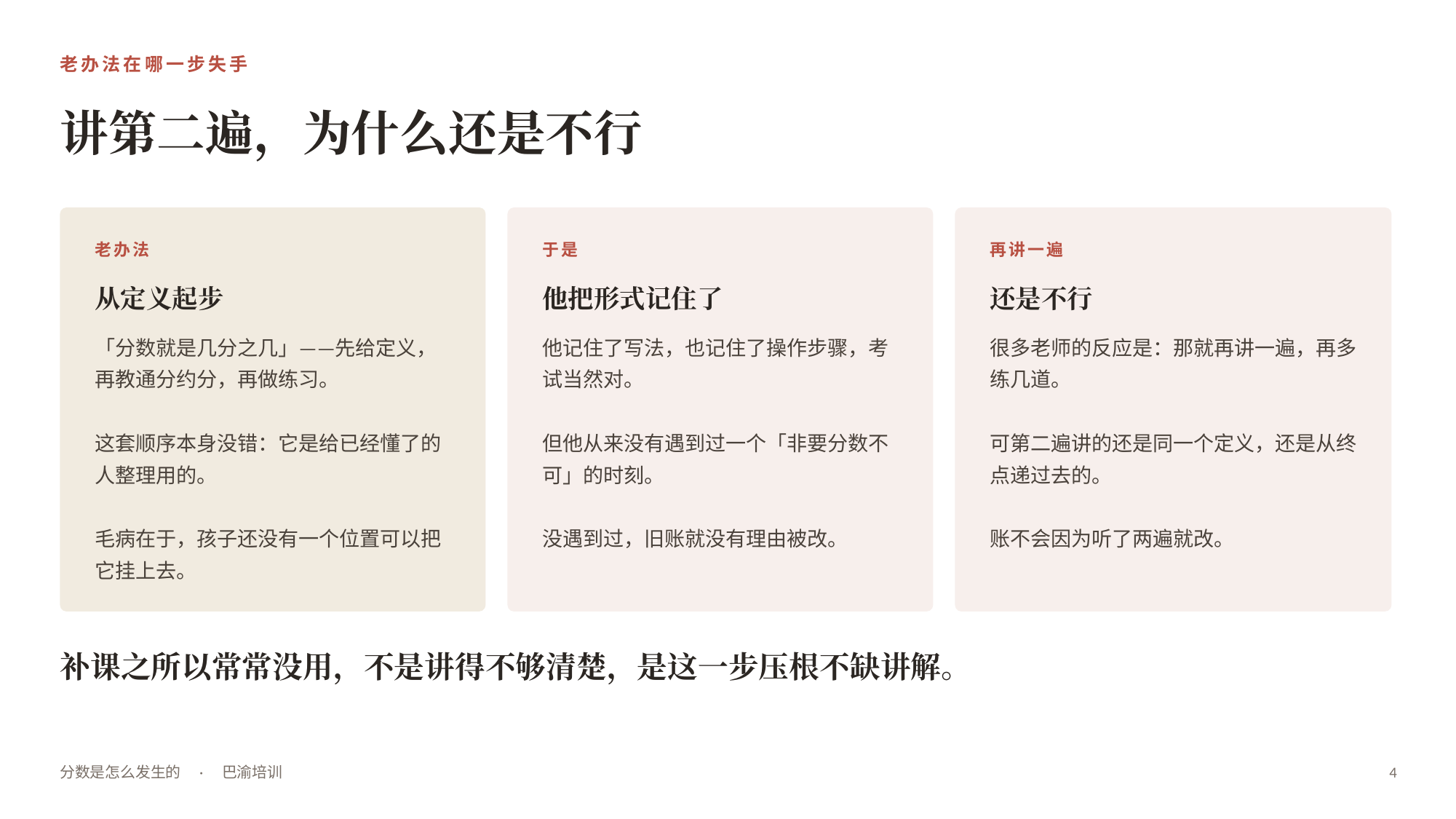

老办法在哪一步失手
讲第二遍，为什么还是不行

老办法
于是
再讲一遍
从定义起步
他把形式记住了
还是不行
「分数就是几分之几」——先给定义，再教通分约分，再做练习。

这套顺序本身没错：它是给已经懂了的人整理用的。

毛病在于，孩子还没有一个位置可以把它挂上去。
他记住了写法，也记住了操作步骤，考试当然对。

但他从来没有遇到过一个「非要分数不可」的时刻。

没遇到过，旧账就没有理由被改。
很多老师的反应是：那就再讲一遍，再多练几道。

可第二遍讲的还是同一个定义，还是从终点递过去的。

账不会因为听了两遍就改。
补课之所以常常没用，不是讲得不够清楚，是这一步压根不缺讲解。
分数是怎么发生的　·　巴渝培训
4